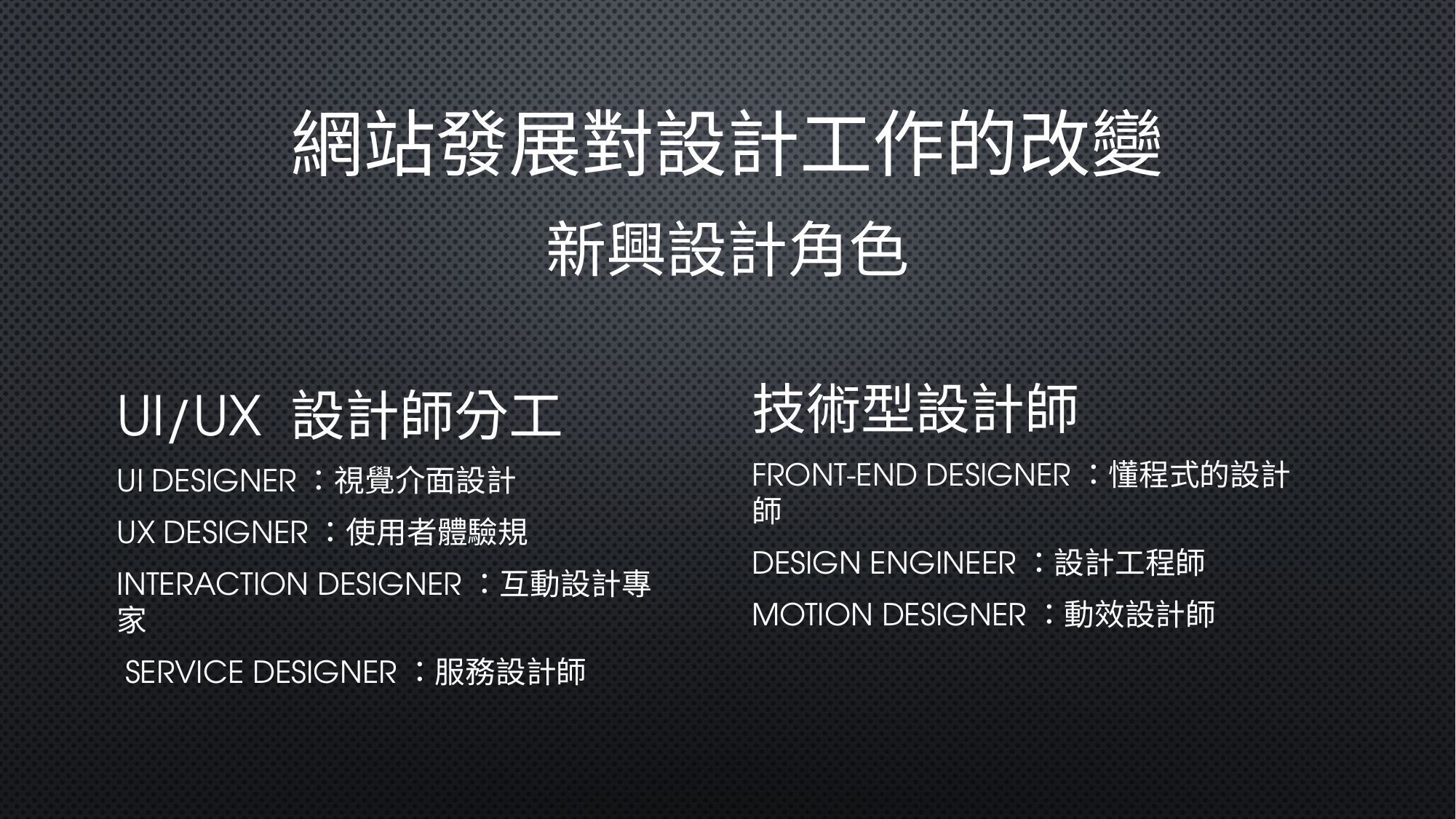

# 網站發展對設計工作的改變
新興設計角色
UI/UX 設計師分工
UI Designer：視覺介面設計
UX Designer：使用者體驗規
Interaction Designer：互動設計專家
 Service Designer：服務設計師
技術型設計師
Front-end Designer：懂程式的設計師
Design Engineer：設計工程師
Motion Designer：動效設計師